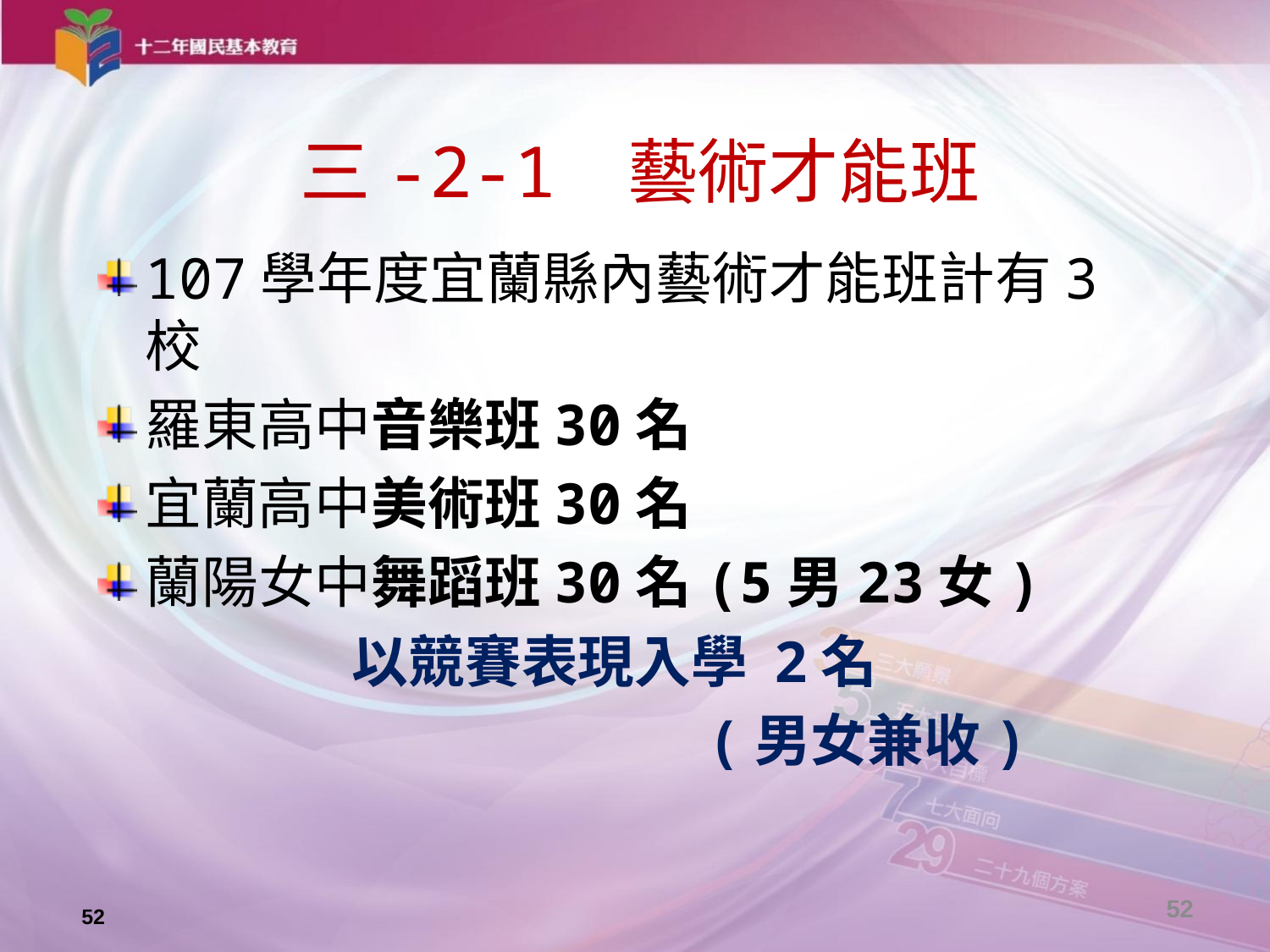

三-2-1 藝術才能班
107學年度宜蘭縣內藝術才能班計有3校
羅東高中音樂班30名
宜蘭高中美術班30名
蘭陽女中舞蹈班30名(5男23女)
以競賽表現入學 2名
                  (男女兼收)
52
52